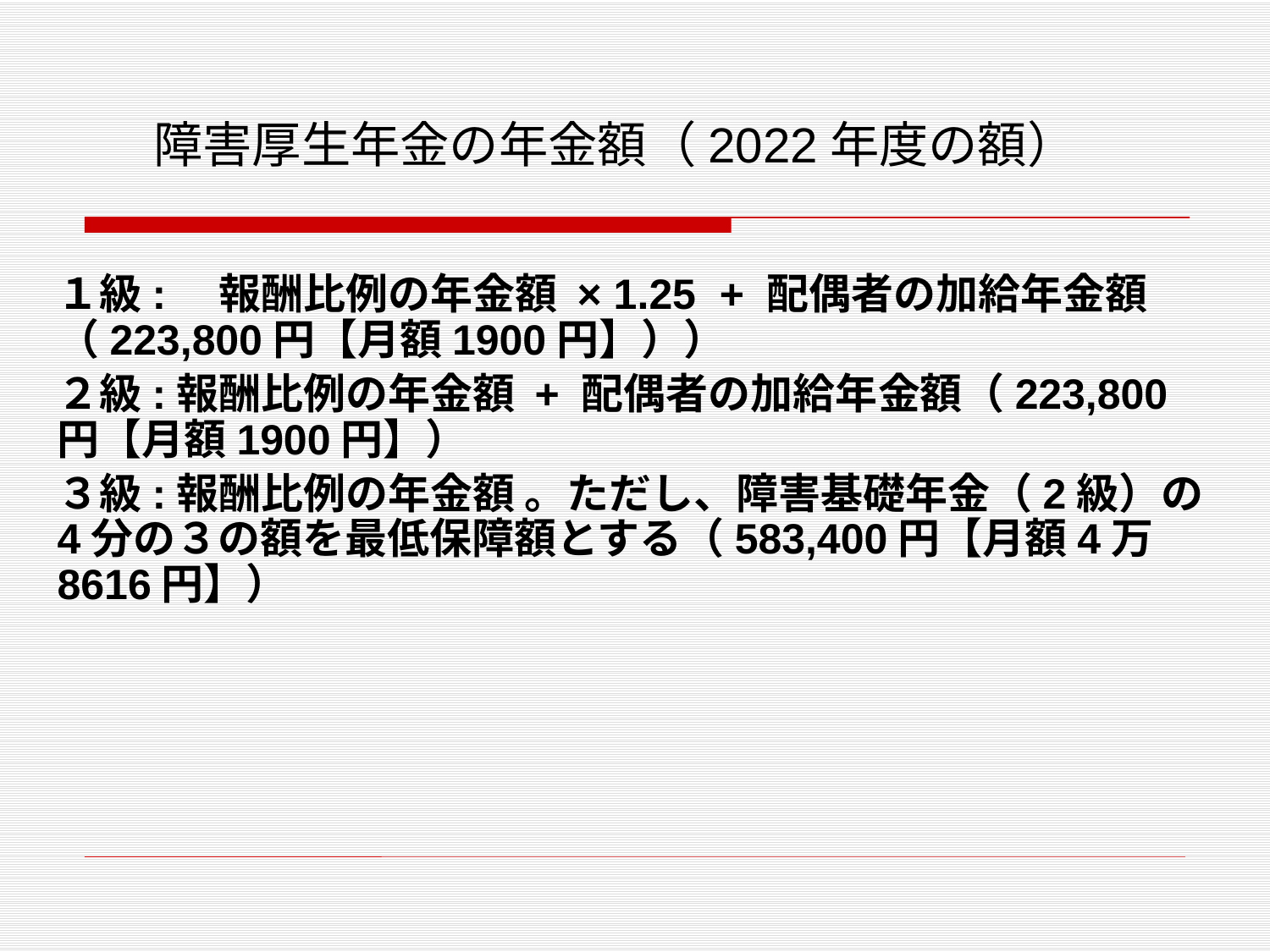

# 障害厚生年金の年金額（2022年度の額）
１級:　報酬比例の年金額 × 1.25  + 配偶者の加給年金額（223,800円【月額1900円】））
２級:報酬比例の年金額 + 配偶者の加給年金額（223,800円【月額1900円】）
３級:報酬比例の年金額 。ただし、障害基礎年金（2級）の4分の３の額を最低保障額とする（583,400円【月額4万8616円】）